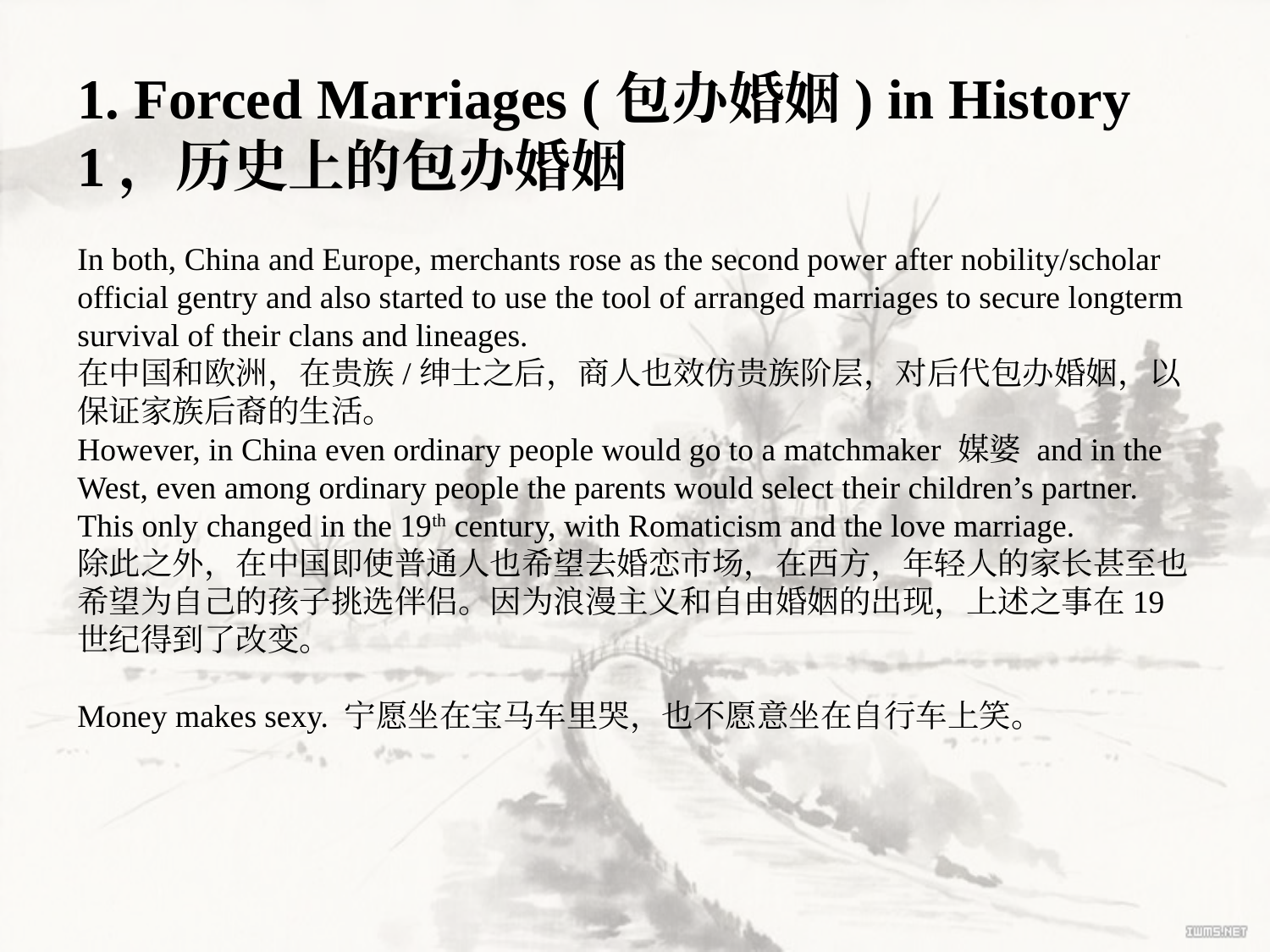

1. Forced Marriages (包办婚姻) in History
1，历史上的包办婚姻

In both, China and Europe, merchants rose as the second power after nobility/scholar official gentry and also started to use the tool of arranged marriages to secure longterm survival of their clans and lineages.
在中国和欧洲，在贵族/绅士之后，商人也效仿贵族阶层，对后代包办婚姻，以保证家族后裔的生活。
However, in China even ordinary people would go to a matchmaker 媒婆 and in the West, even among ordinary people the parents would select their children’s partner. This only changed in the 19th century, with Romaticism and the love marriage.
除此之外，在中国即使普通人也希望去婚恋市场，在西方，年轻人的家长甚至也希望为自己的孩子挑选伴侣。因为浪漫主义和自由婚姻的出现，上述之事在19世纪得到了改变。

Money makes sexy. 宁愿坐在宝马车里哭，也不愿意坐在自行车上笑。